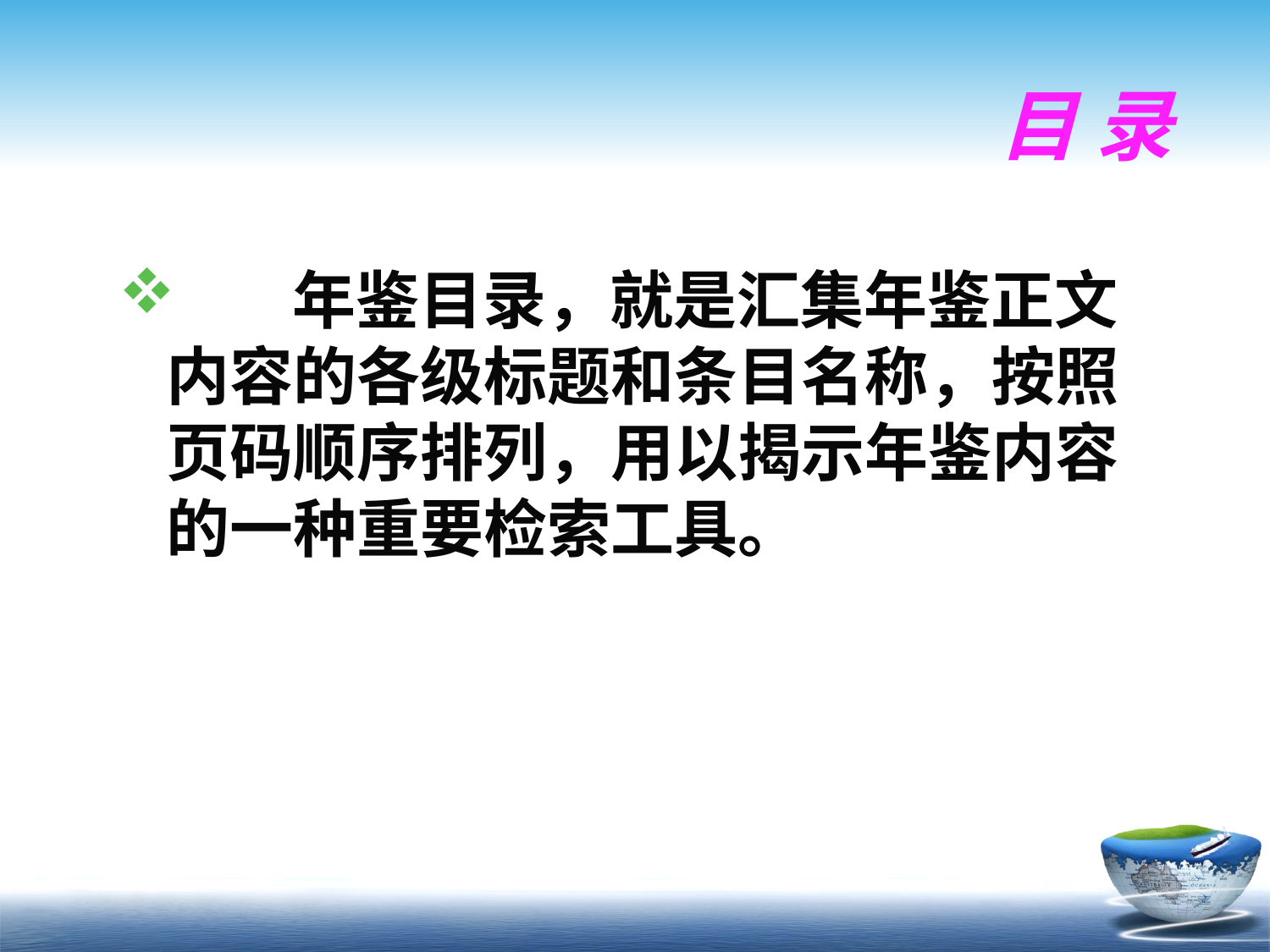

# 目 录
       年鉴目录，就是汇集年鉴正文内容的各级标题和条目名称，按照页码顺序排列，用以揭示年鉴内容的一种重要检索工具。